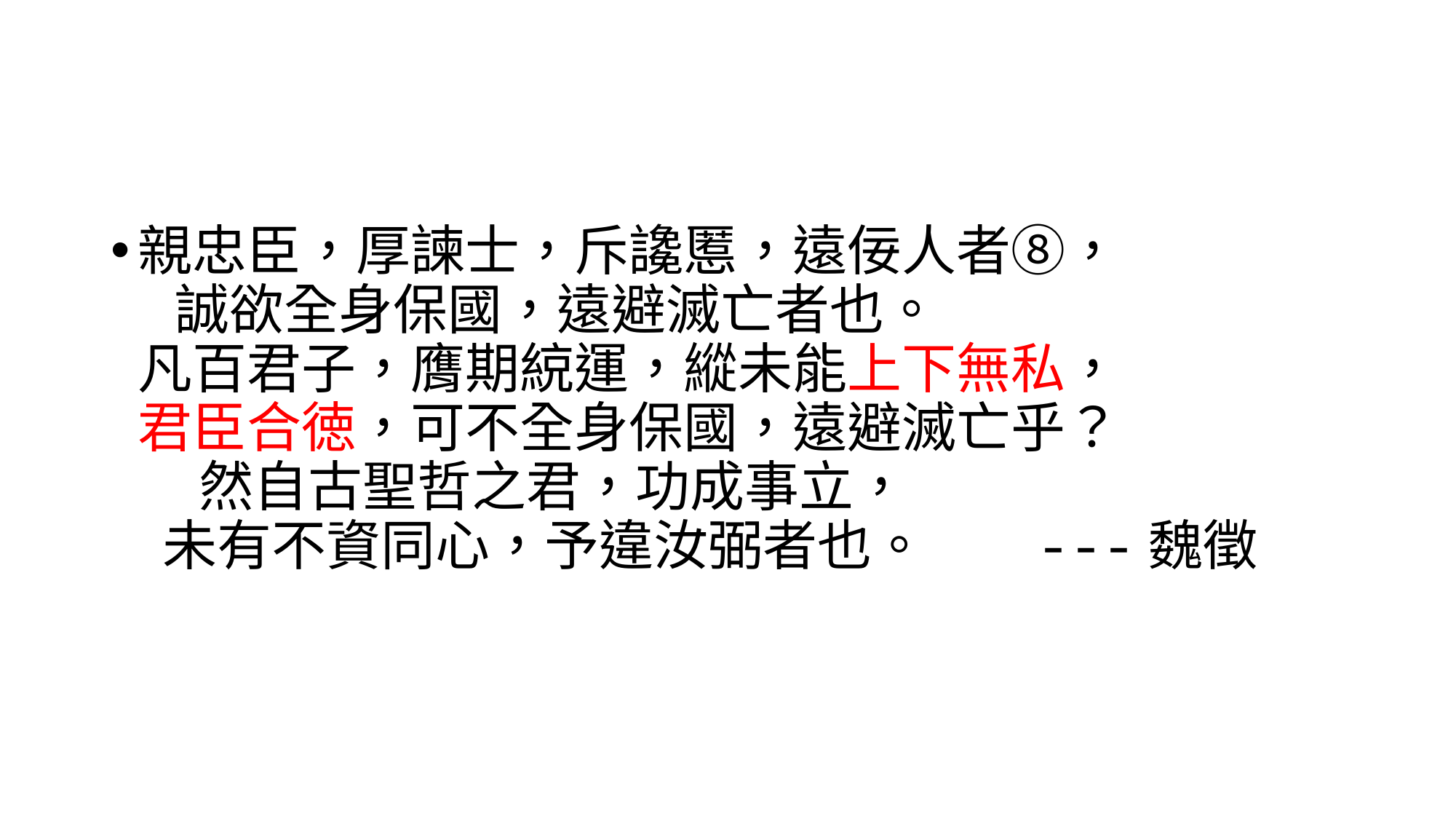

#
親忠臣，厚諫士，斥䜛慝，遠佞人者⑧，                      誠欲全身保國，遠避滅亡者也。                                  凡百君子，膺期綂運，縱未能上下無私，                 君臣合徳，可不全身保國，遠避滅亡乎？                        然自古聖哲之君，功成事立，                                      未有不資同心，予違汝弼者也。        ---魏徵